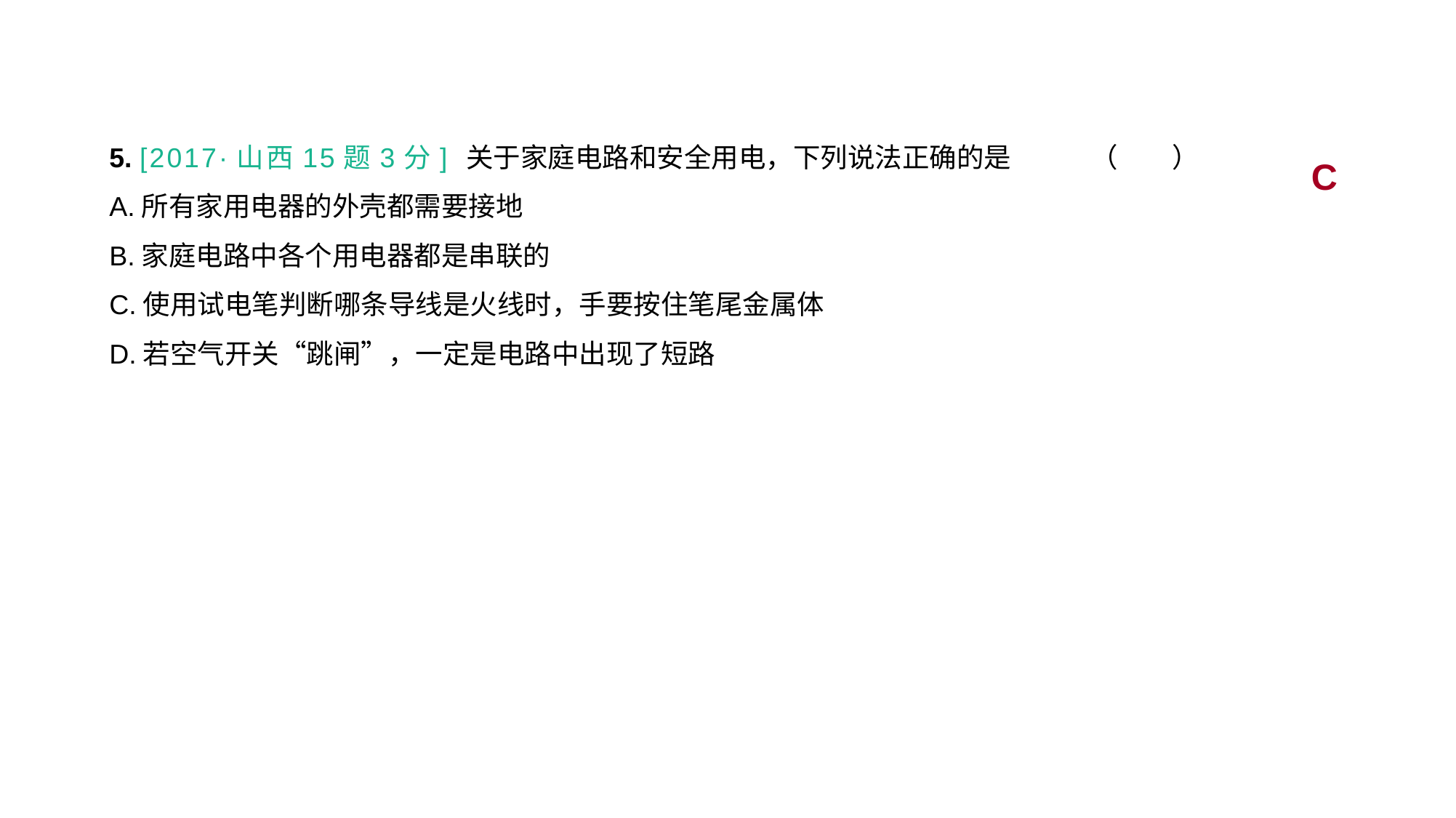

5. [2017·山西15题3分] 关于家庭电路和安全用电，下列说法正确的是	（　　）
A.所有家用电器的外壳都需要接地
B.家庭电路中各个用电器都是串联的
C.使用试电笔判断哪条导线是火线时，手要按住笔尾金属体
D.若空气开关“跳闸”，一定是电路中出现了短路
C
真题回顾 把握考向